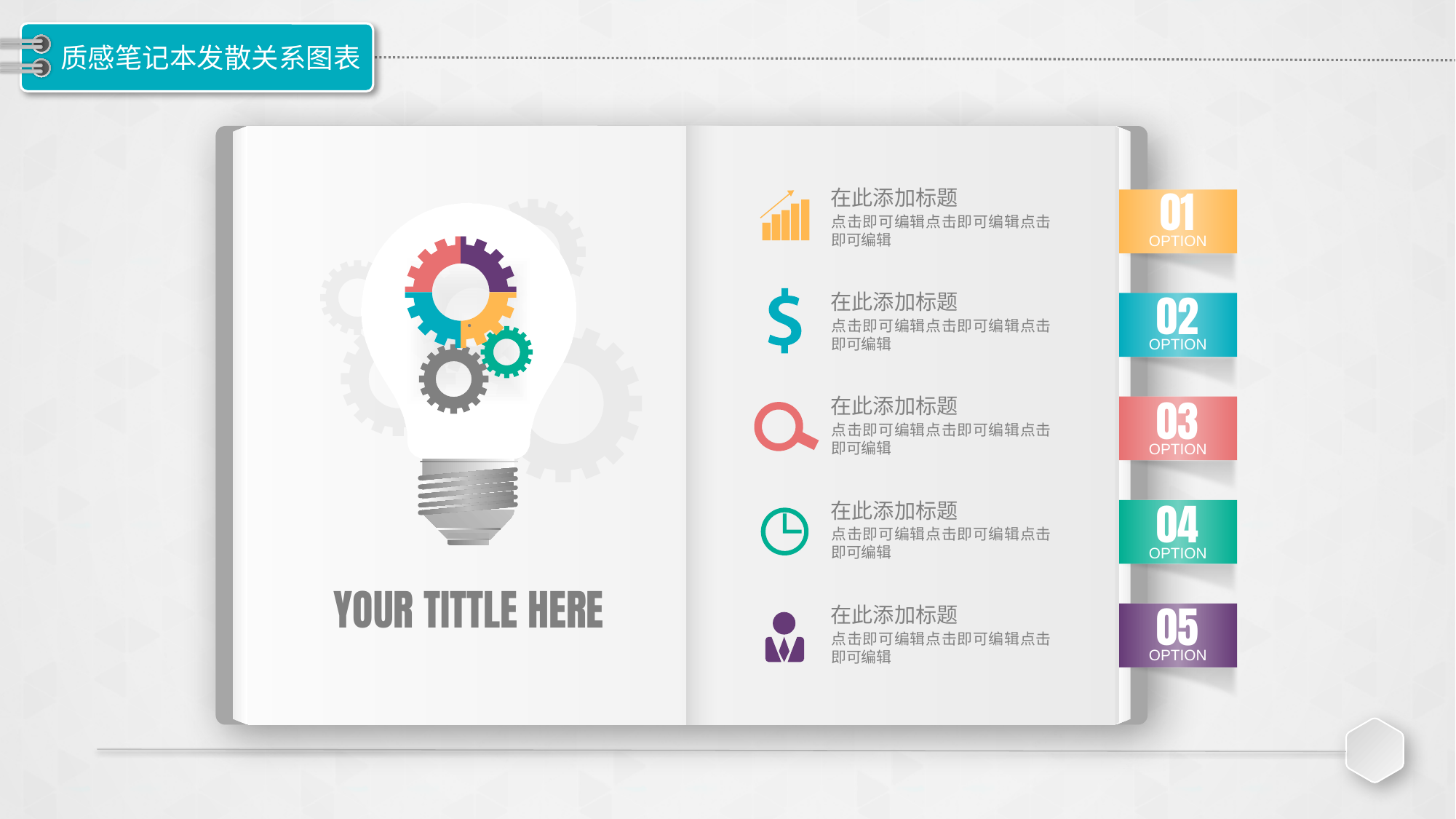

# 质感笔记本发散关系图表

在此添加标题
点击即可编辑点击即可编辑点击即可编辑
01
OPTION

在此添加标题
点击即可编辑点击即可编辑点击即可编辑
02
OPTION

在此添加标题
点击即可编辑点击即可编辑点击即可编辑
03
OPTION

在此添加标题
点击即可编辑点击即可编辑点击即可编辑
04
OPTION

YOUR TITTLE HERE
在此添加标题
点击即可编辑点击即可编辑点击即可编辑
05
OPTION

52